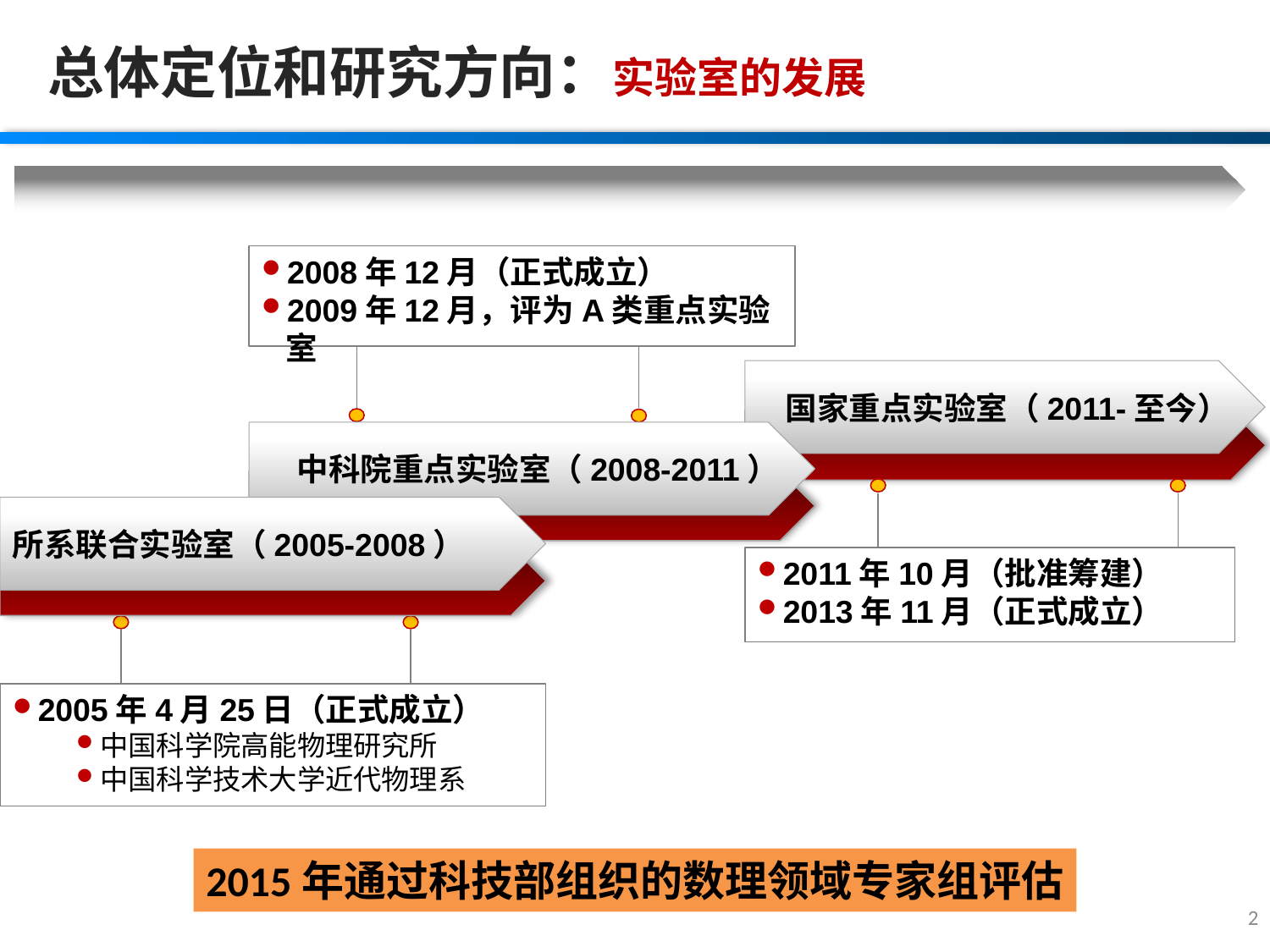

总体定位和研究方向：实验室的发展

2008年12月（正式成立）
2009年12月，评为A类重点实验室
中科院重点实验室（2008-2011）

国家重点实验室（2011-至今）

2011年10月（批准筹建）
2013年11月（正式成立）

所系联合实验室（2005-2008）

2005年4月25日（正式成立）
中国科学院高能物理研究所
中国科学技术大学近代物理系

2015年通过科技部组织的数理领域专家组评估
2